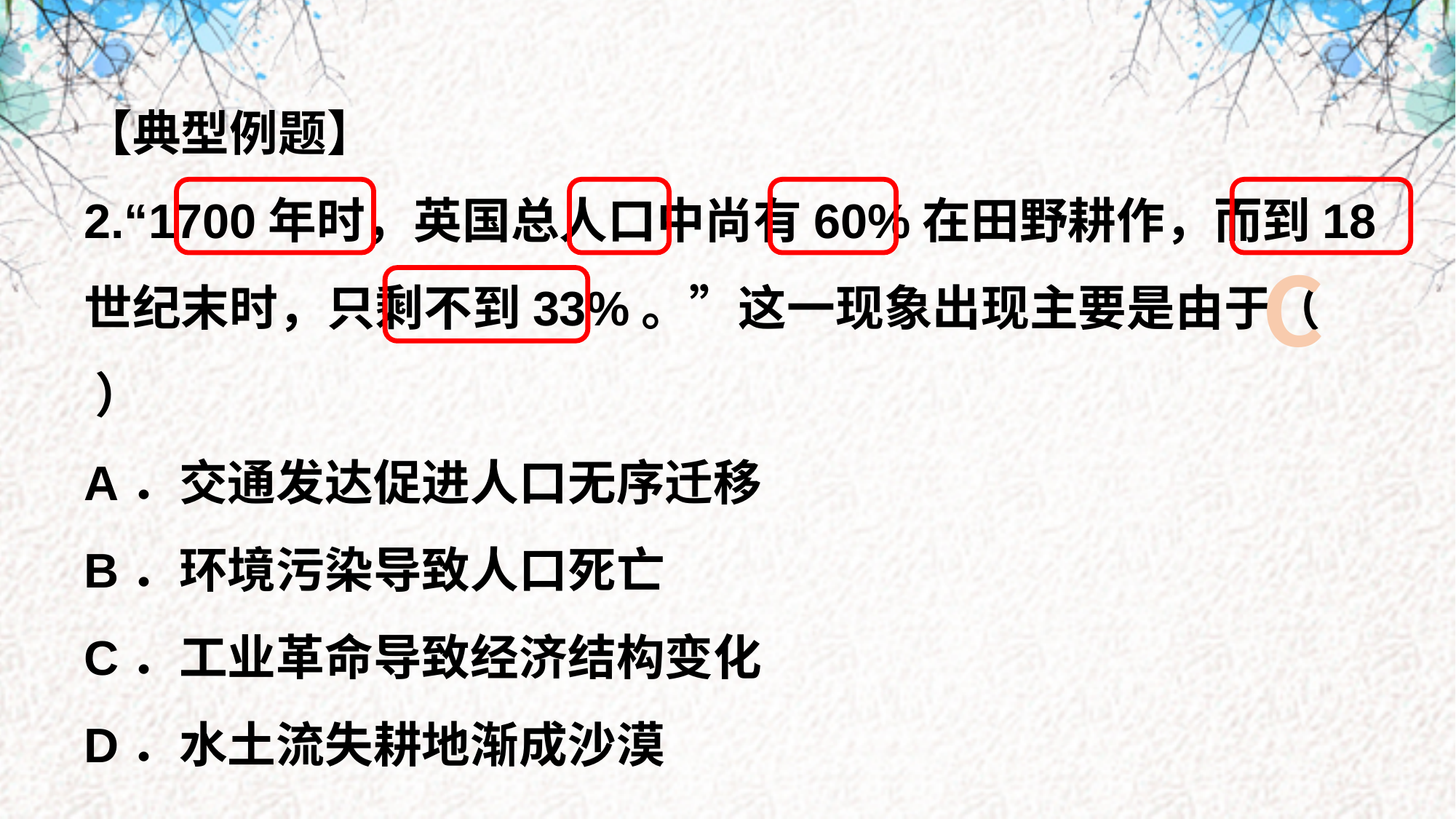

【典型例题】
2.“1700年时，英国总人口中尚有60%在田野耕作，而到18世纪末时，只剩不到33%。”这一现象出现主要是由于（     ）
A．交通发达促进人口无序迁移
B．环境污染导致人口死亡
C．工业革命导致经济结构变化
D．水土流失耕地渐成沙漠

C